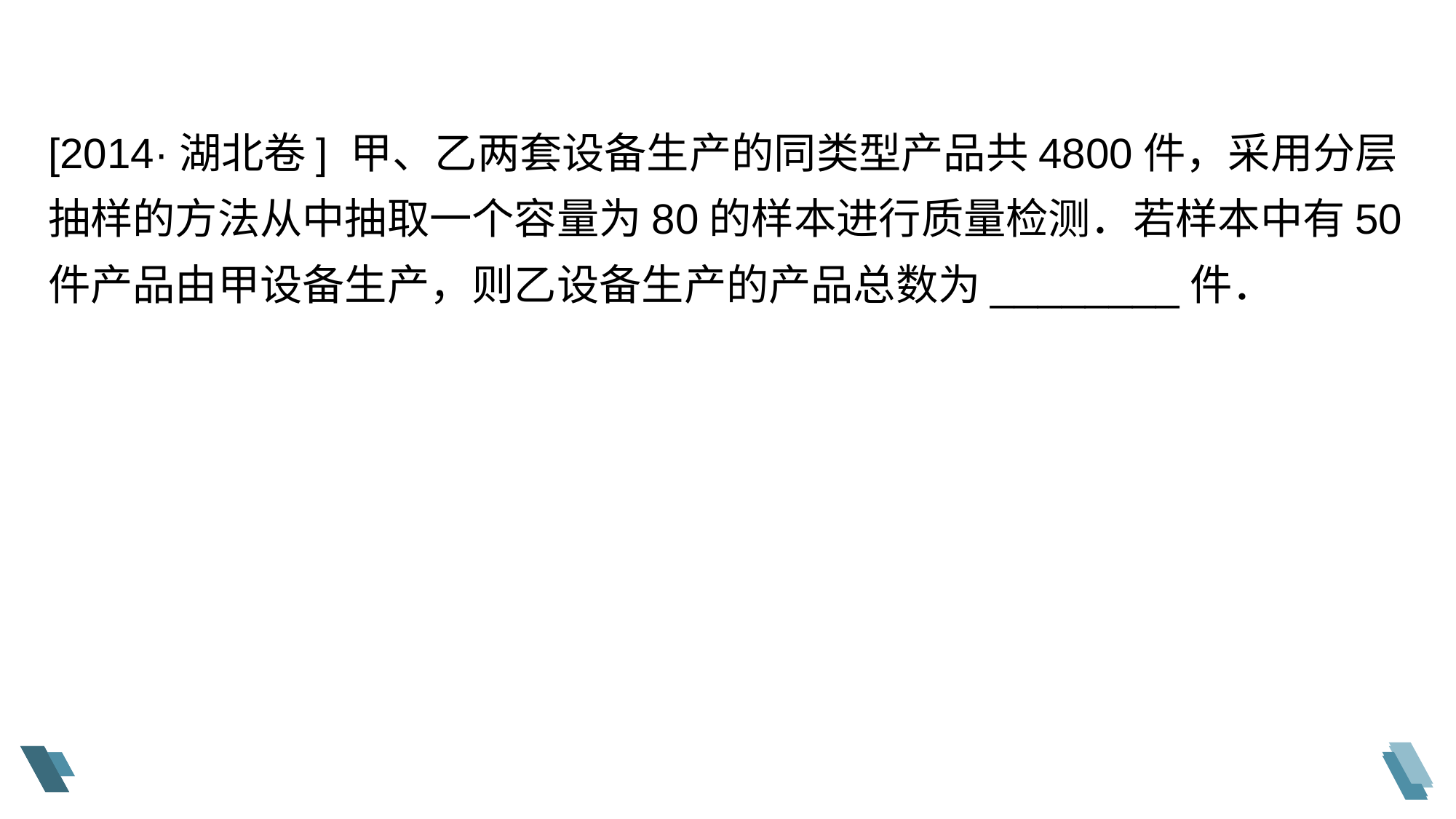

[2014·湖北卷] 甲、乙两套设备生产的同类型产品共4800件，采用分层抽样的方法从中抽取一个容量为80的样本进行质量检测．若样本中有50件产品由甲设备生产，则乙设备生产的产品总数为________件．